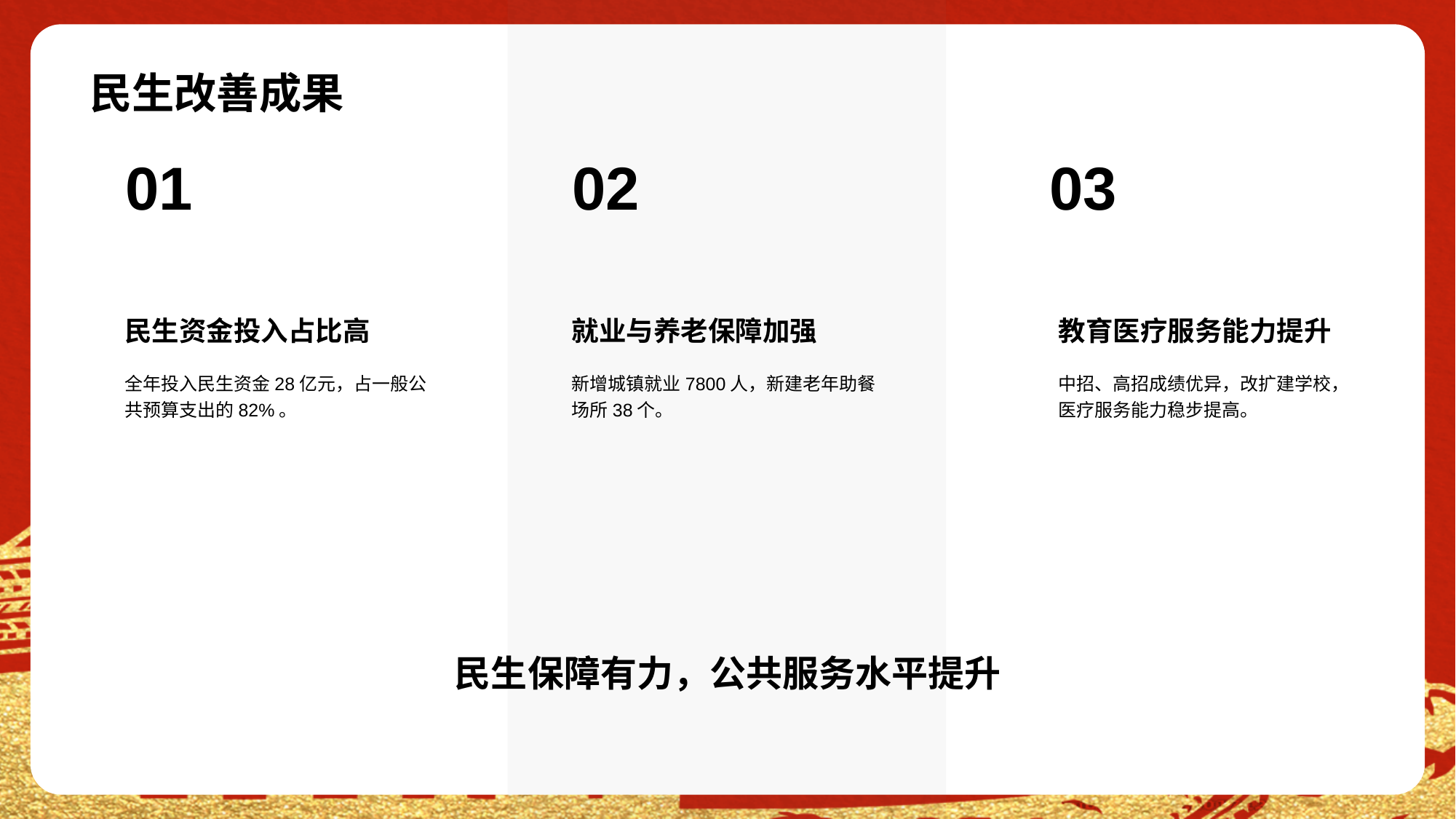

01
民生资金投入占比高
全年投入民生资金28亿元，占一般公共预算支出的82%。
02
就业与养老保障加强
新增城镇就业7800人，新建老年助餐场所38个。
03
教育医疗服务能力提升
中招、高招成绩优异，改扩建学校，医疗服务能力稳步提高。
民生保障有力，公共服务水平提升
# 民生改善成果